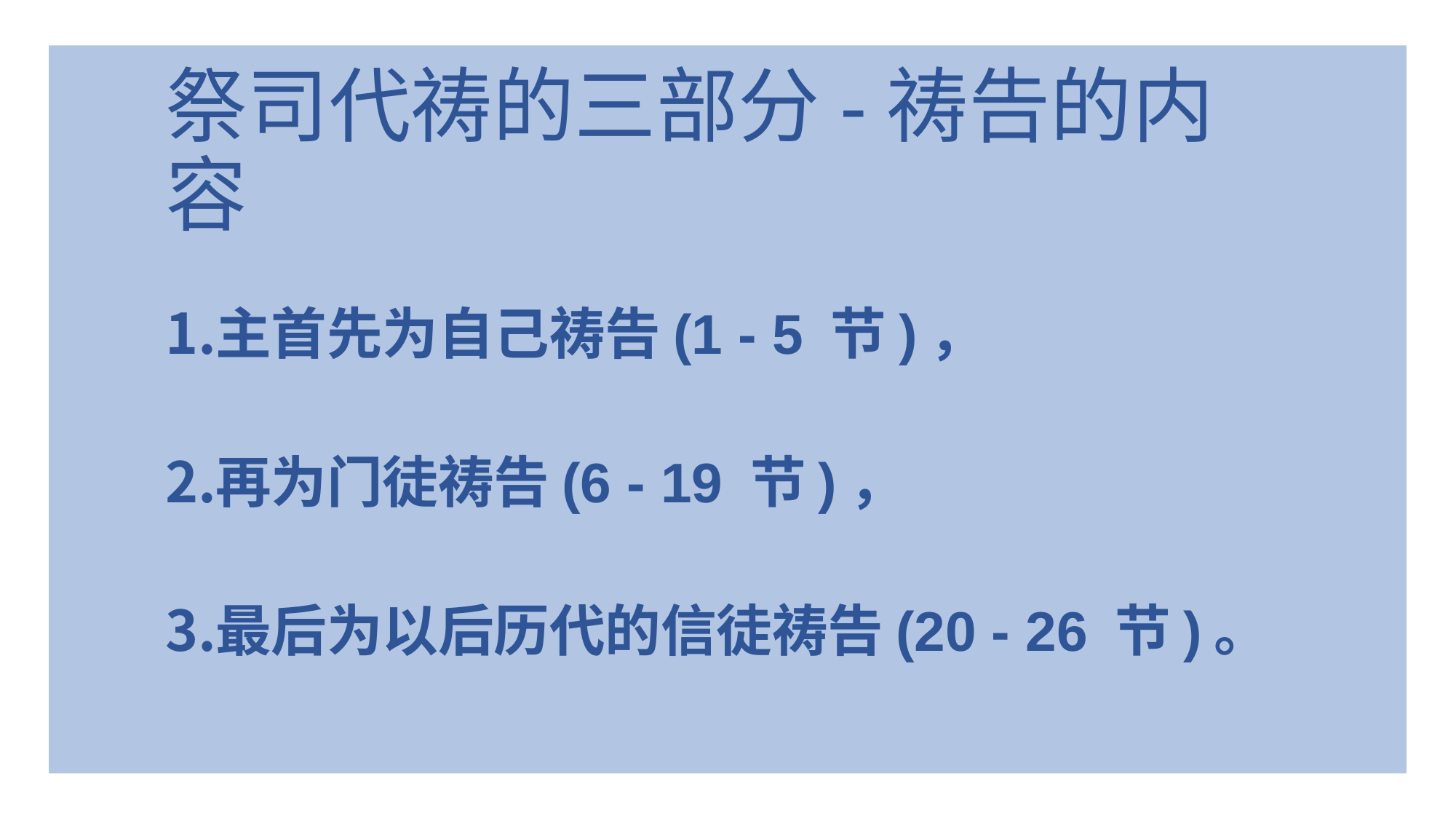

祭司代祷的三部分-祷告的内容
主首先为自己祷告(1 ‐ 5 节)，

再为门徒祷告(6 ‐ 19 节)，

最后为以后历代的信徒祷告(20 ‐ 26 节)。